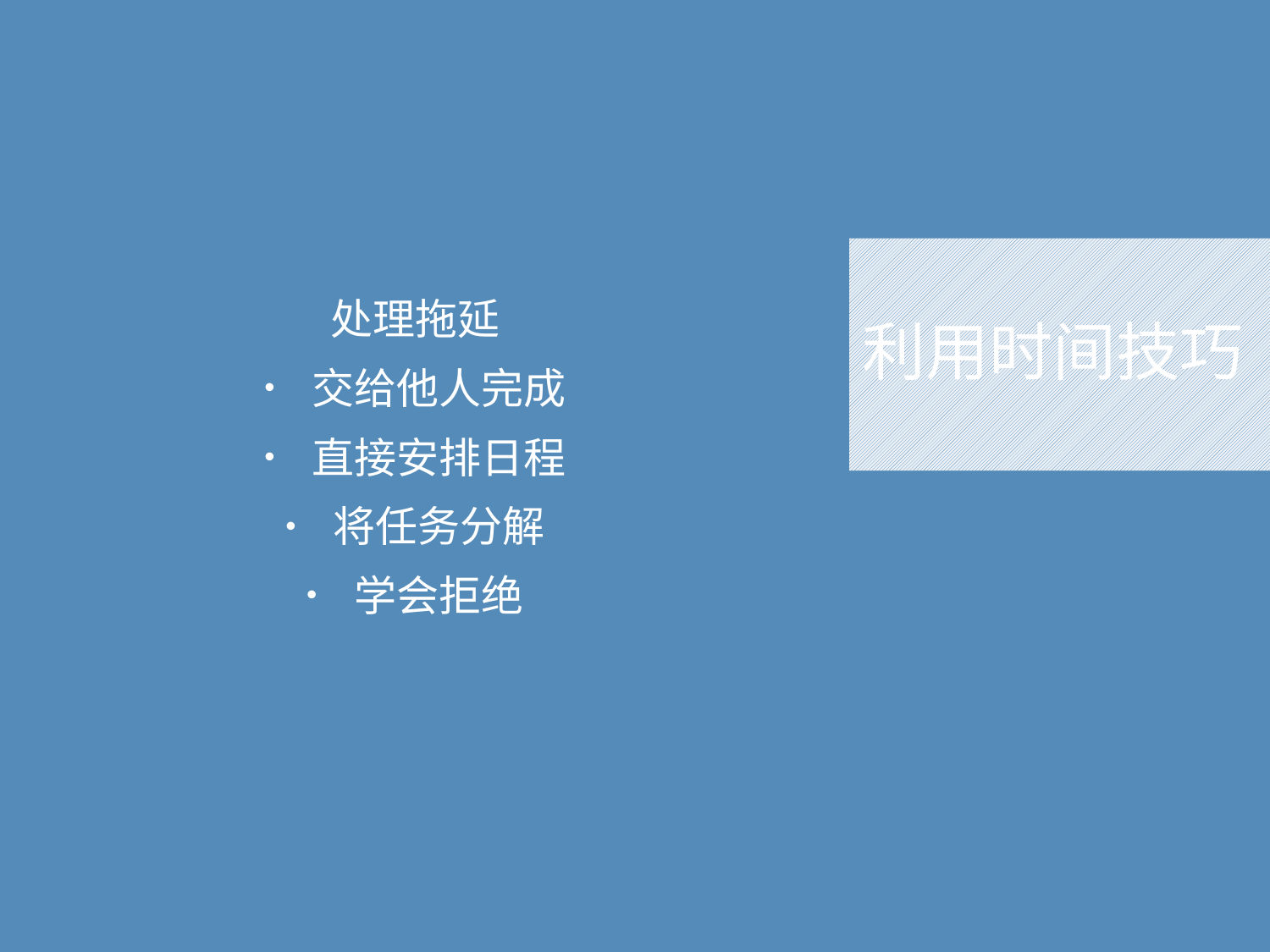

处理拖延
交给他人完成
直接安排日程
将任务分解
学会拒绝

# 利用时间技巧